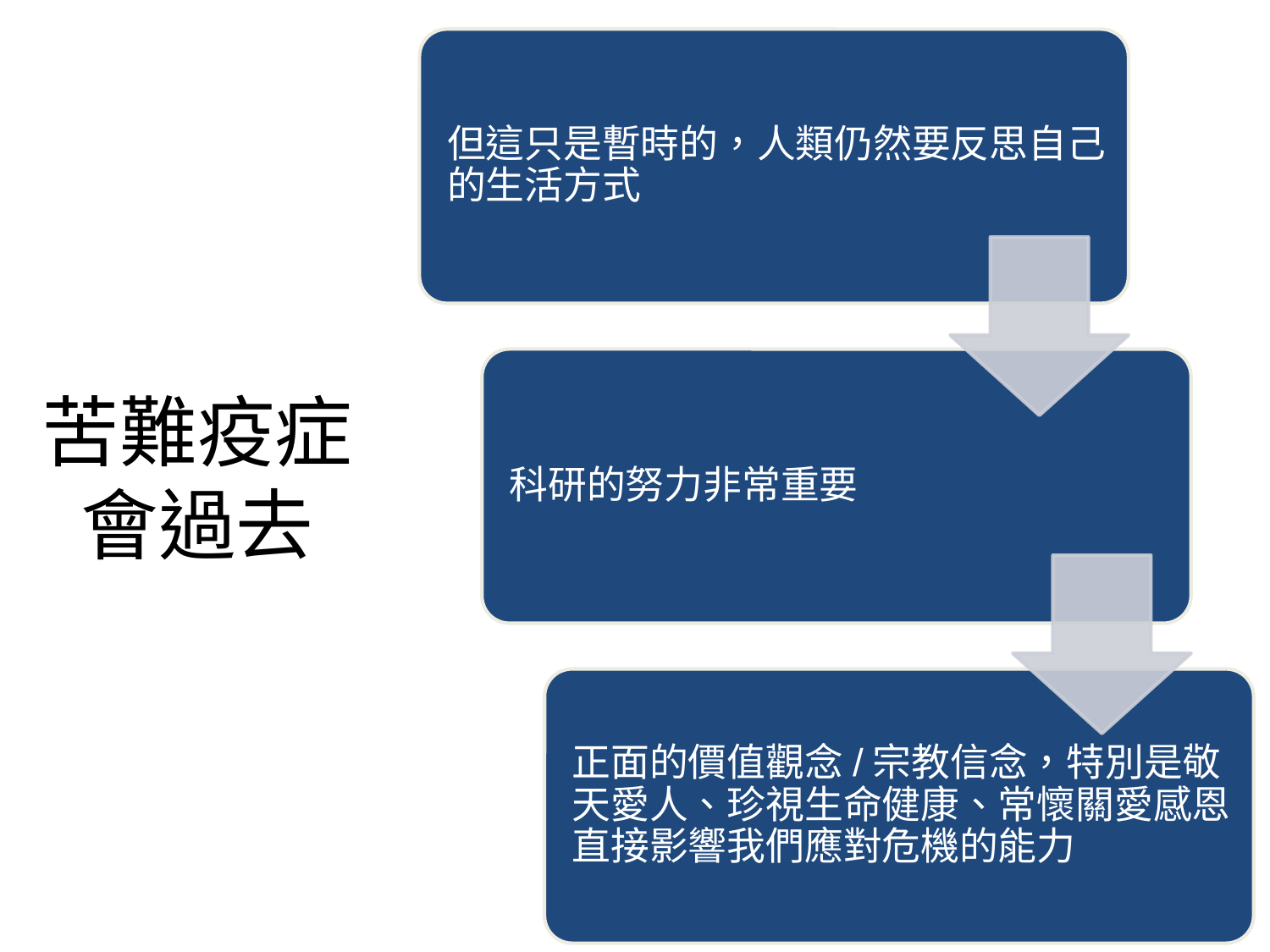

但這只是暫時的，人類仍然要反思自己的生活方式
科研的努力非常重要
正面的價值觀念/宗教信念，特別是敬天愛人、珍視生命健康、常懷關愛感恩直接影響我們應對危機的能力

# 苦難疫症會過去